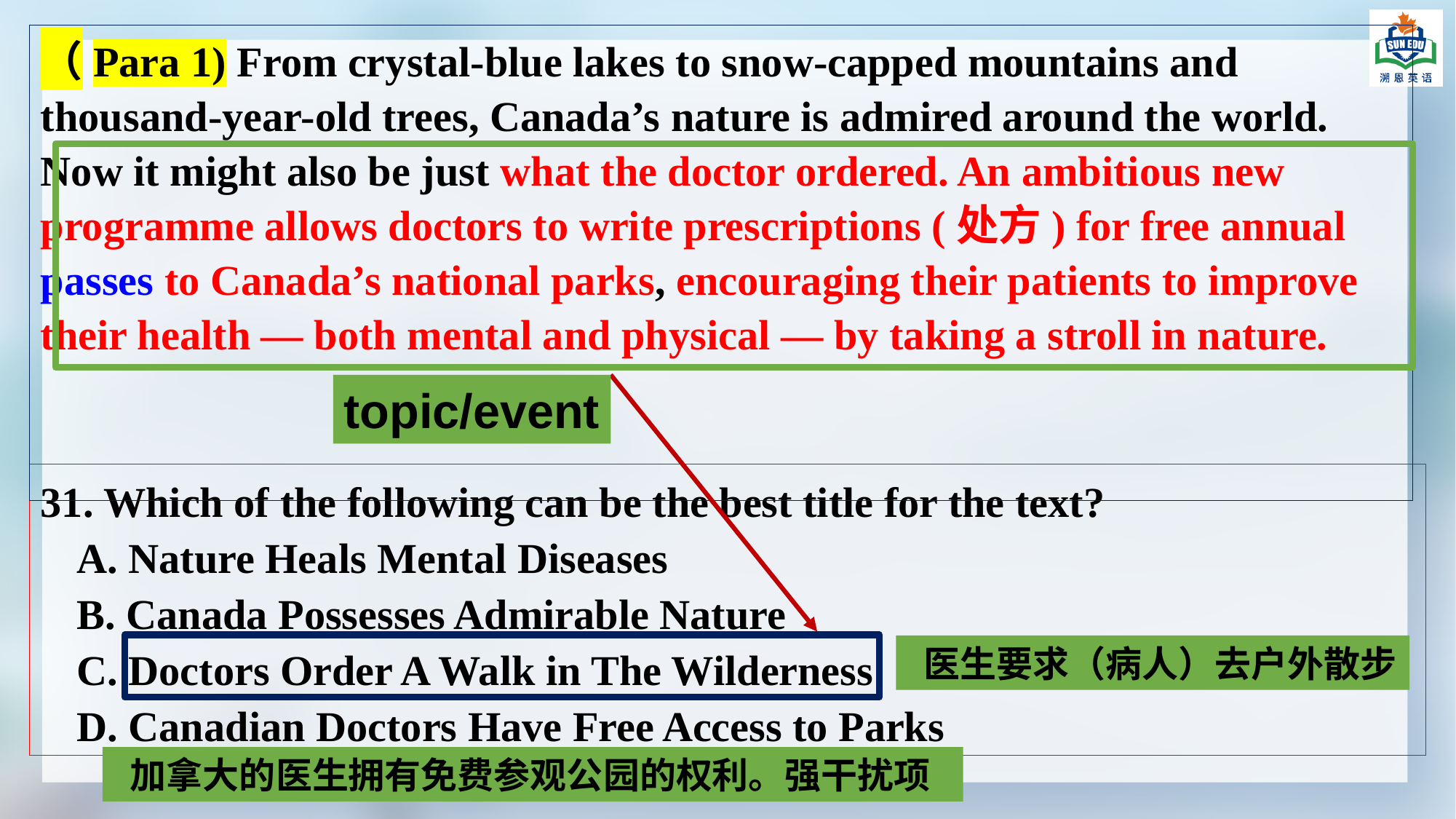

（Para 1) From crystal-blue lakes to snow-capped mountains and thousand-year-old trees, Canada’s nature is admired around the world. Now it might also be just what the doctor ordered. An ambitious new programme allows doctors to write prescriptions (处方) for free annual passes to Canada’s national parks, encouraging their patients to improve their health — both mental and physical — by taking a stroll in nature.

topic/event

31. Which of the following can be the best title for the text?
A. Nature Heals Mental Diseases
B. Canada Possesses Admirable Nature
C. Doctors Order A Walk in The Wilderness
D. Canadian Doctors Have Free Access to Parks

 医生要求（病人）去户外散步
 加拿大的医生拥有免费参观公园的权利。强干扰项